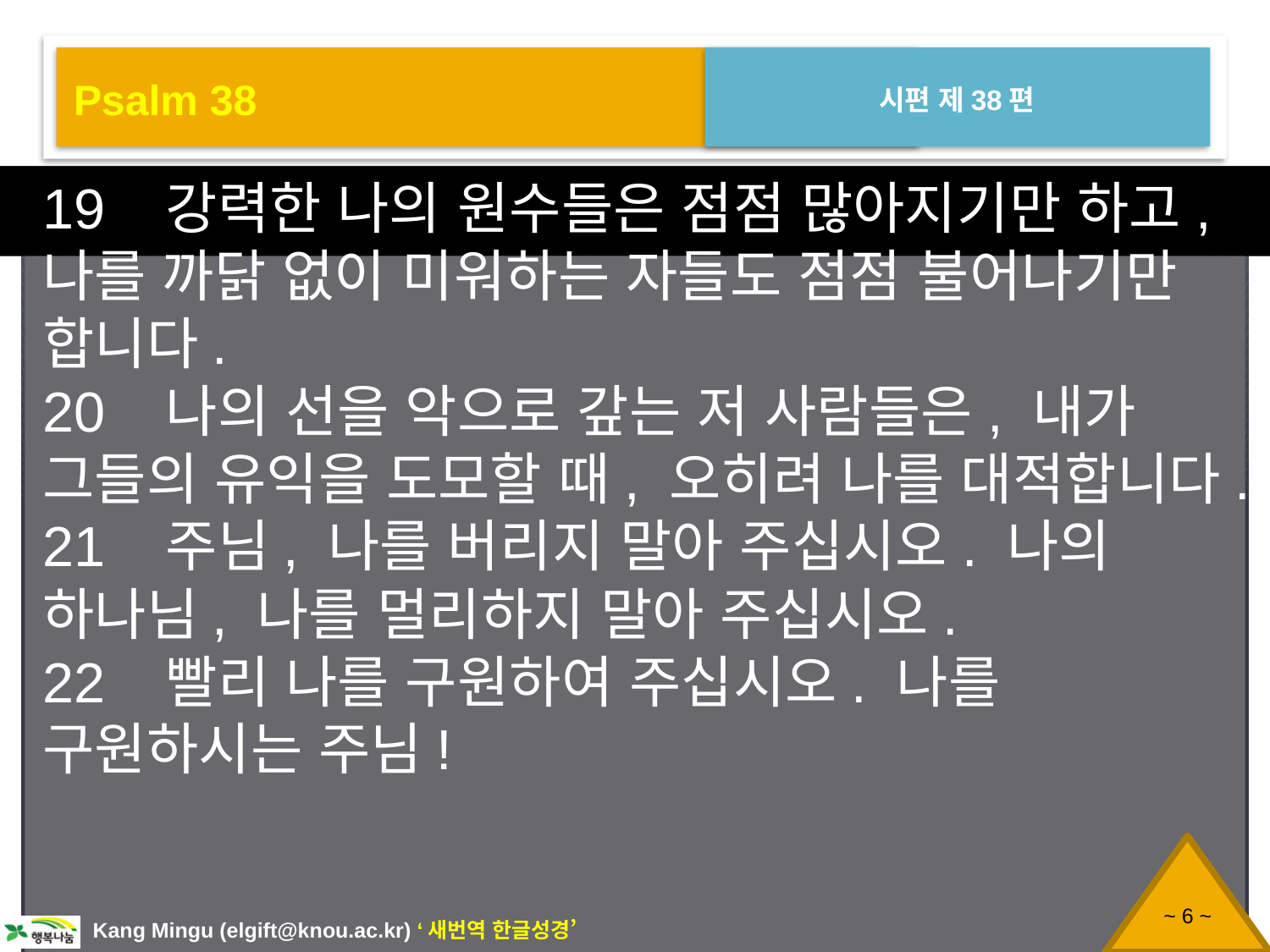

Psalm 38
시편 제38편
19   강력한 나의 원수들은 점점 많아지기만 하고, 나를 까닭 없이 미워하는 자들도 점점 불어나기만 합니다.
20   나의 선을 악으로 갚는 저 사람들은, 내가 그들의 유익을 도모할 때, 오히려 나를 대적합니다.
21   주님, 나를 버리지 말아 주십시오. 나의 하나님, 나를 멀리하지 말아 주십시오.
22   빨리 나를 구원하여 주십시오. 나를 구원하시는 주님!